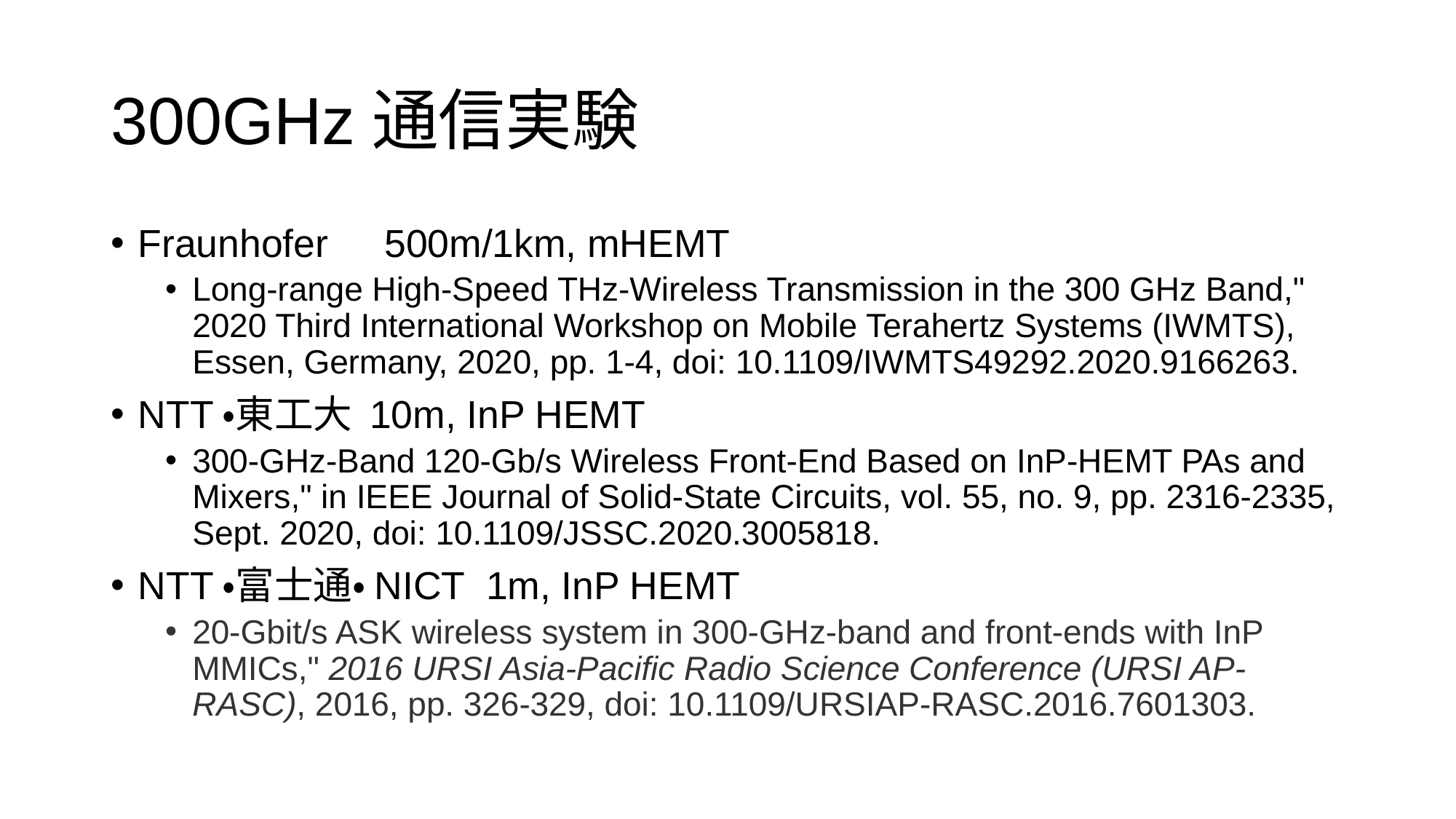

# 300GHz通信実験
Fraunhofer　500m/1km, mHEMT
Long-range High-Speed THz-Wireless Transmission in the 300 GHz Band," 2020 Third International Workshop on Mobile Terahertz Systems (IWMTS), Essen, Germany, 2020, pp. 1-4, doi: 10.1109/IWMTS49292.2020.9166263.
NTT・東工大 10m, InP HEMT
300-GHz-Band 120-Gb/s Wireless Front-End Based on InP-HEMT PAs and Mixers," in IEEE Journal of Solid-State Circuits, vol. 55, no. 9, pp. 2316-2335, Sept. 2020, doi: 10.1109/JSSC.2020.3005818.
NTT・富士通・NICT  1m, InP HEMT
20-Gbit/s ASK wireless system in 300-GHz-band and front-ends with InP MMICs," 2016 URSI Asia-Pacific Radio Science Conference (URSI AP-RASC), 2016, pp. 326-329, doi: 10.1109/URSIAP-RASC.2016.7601303.